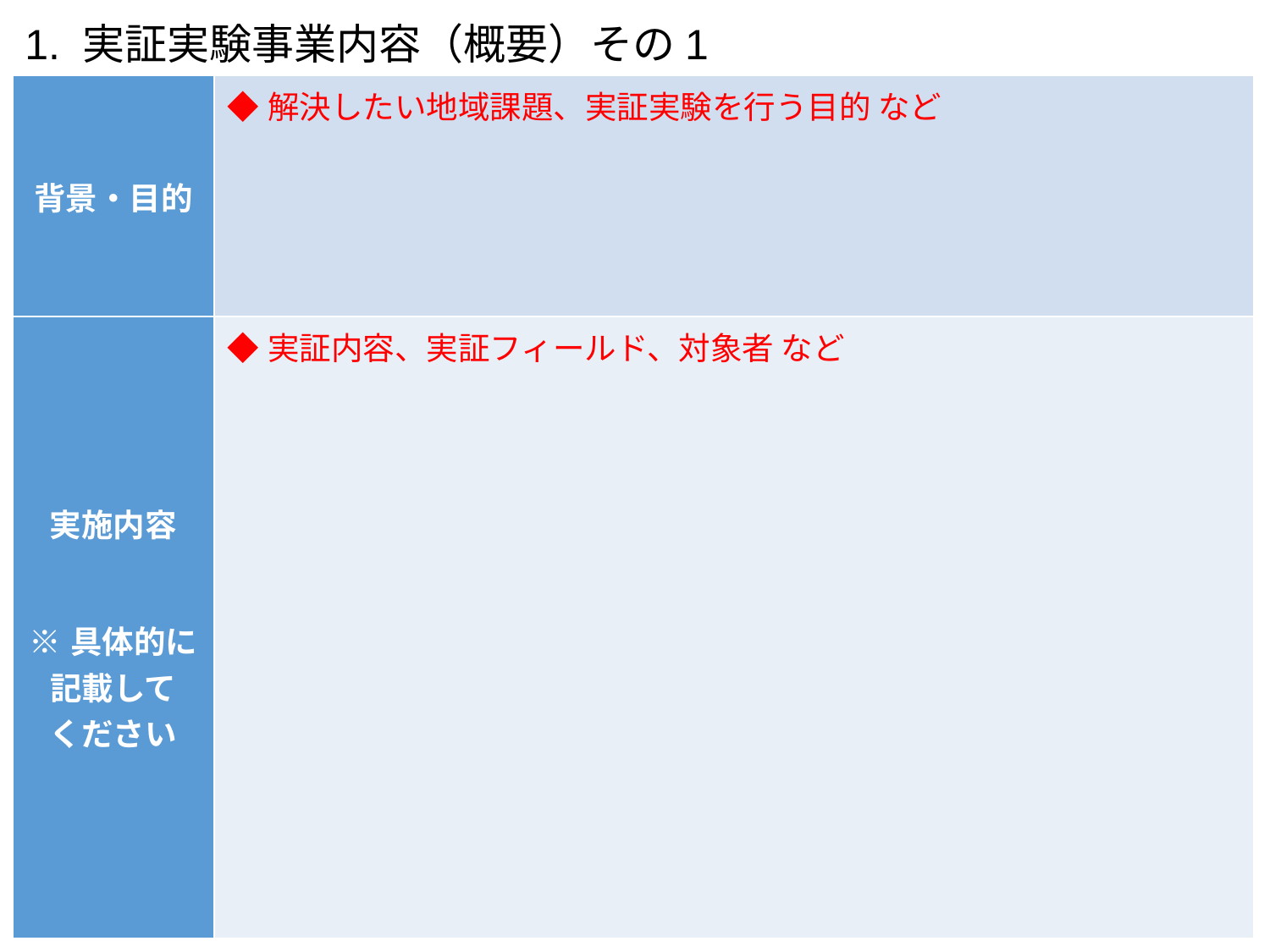

1. 実証実験事業内容（概要）その1
| 背景・目的 | ◆解決したい地域課題、実証実験を行う目的 など |
| --- | --- |
| 実施内容 ※具体的に 記載して ください | ◆実証内容、実証フィールド、対象者 など |
2